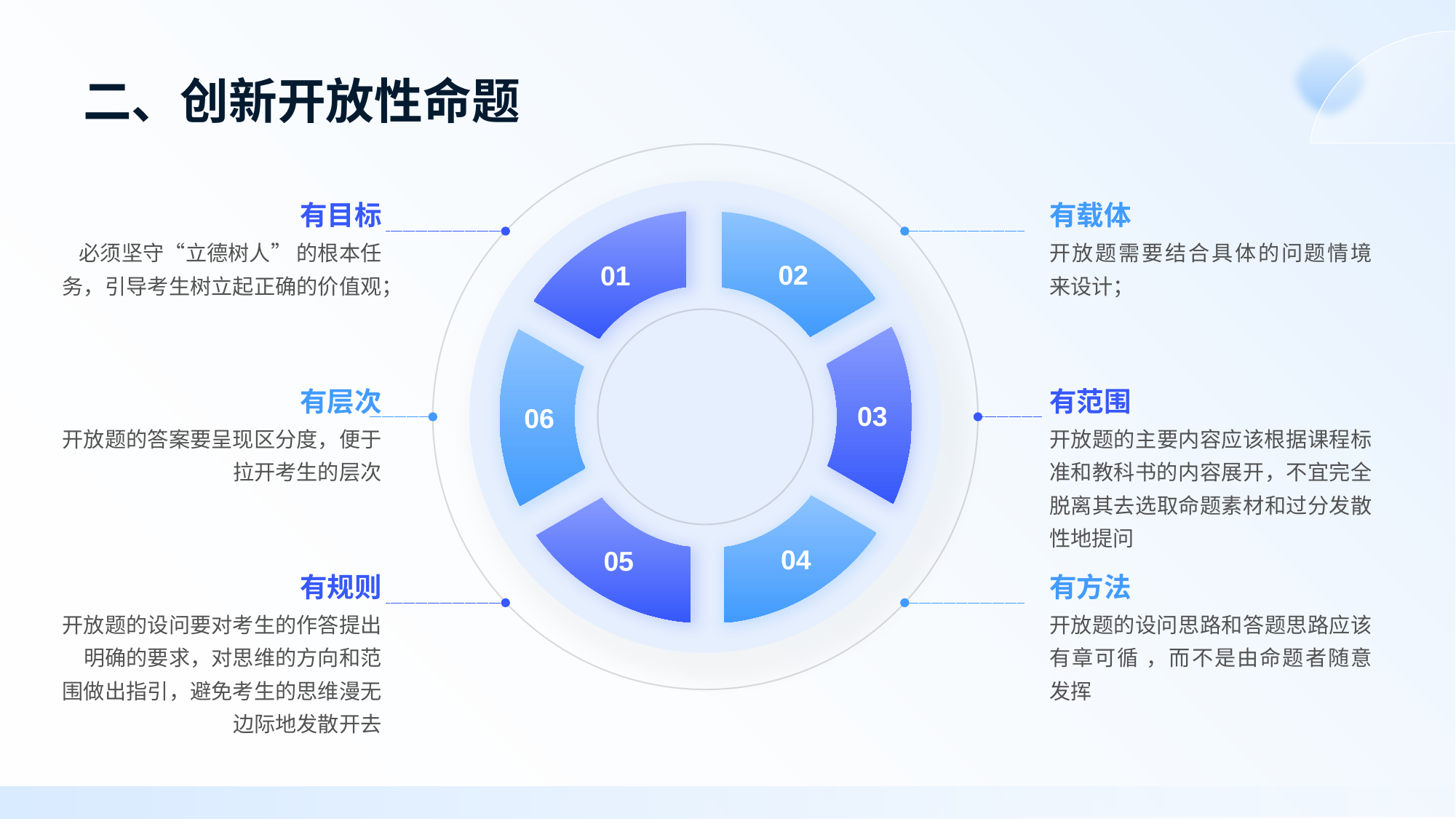

# 二、创新开放性命题

有目标
有载体

01
02
必须坚守“立德树人” 的根本任务，引导考生树立起正确的价值观；
开放题需要结合具体的问题情境 来设计；

03
06
有层次
有范围
开放题的答案要呈现区分度，便于拉开考生的层次
开放题的主要内容应该根据课程标准和教科书的内容展开，不宜完全 脱离其去选取命题素材和过分发散性地提问
04
05
有规则
有方法
开放题的设问要对考生的作答提出明确的要求，对思维的方向和范 围做出指引，避免考生的思维漫无边际地发散开去
开放题的设问思路和答题思路应该有章可循 ，而不是由命题者随意发挥